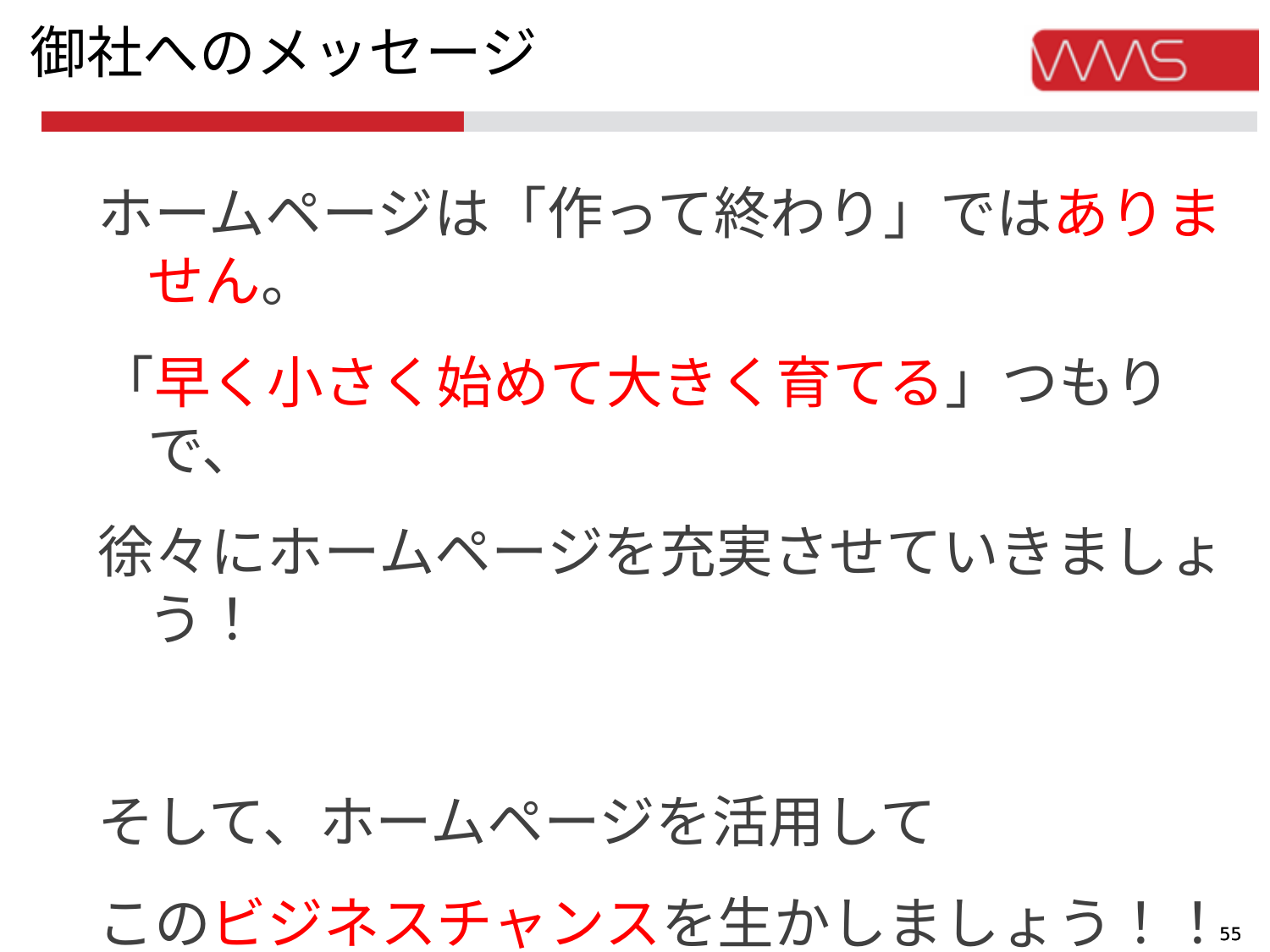

御社へのメッセージ
ホームページは「作って終わり」ではありません。
「早く小さく始めて大きく育てる」つもりで、
徐々にホームページを充実させていきましょう！

そして、ホームページを活用して
このビジネスチャンスを生かしましょう！！
55
55